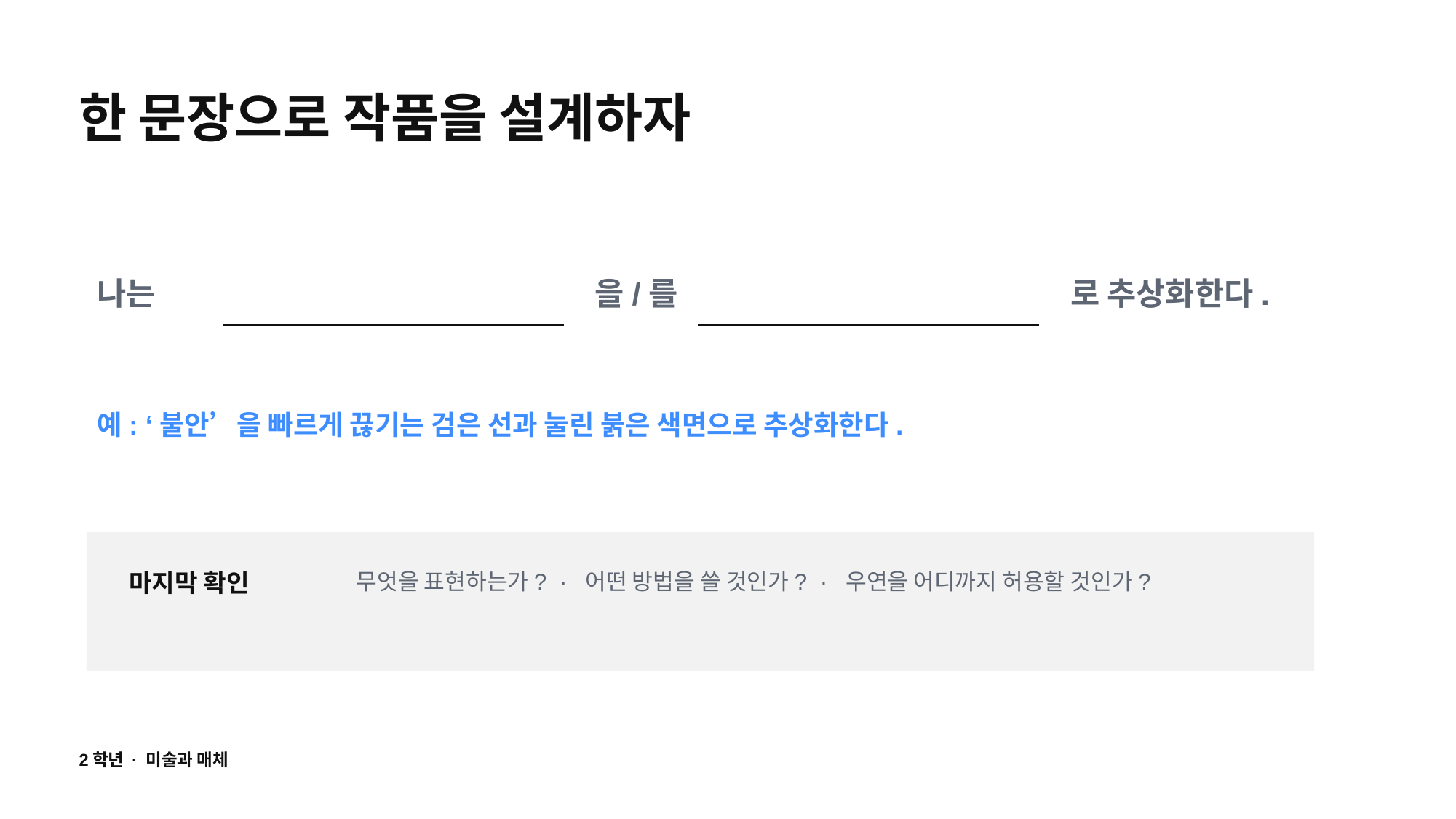

한 문장으로 작품을 설계하자
나는
을/를
로 추상화한다.
예: ‘불안’을 빠르게 끊기는 검은 선과 눌린 붉은 색면으로 추상화한다.

마지막 확인
무엇을 표현하는가?  ·  어떤 방법을 쓸 것인가?  ·  우연을 어디까지 허용할 것인가?
2학년 · 미술과 매체